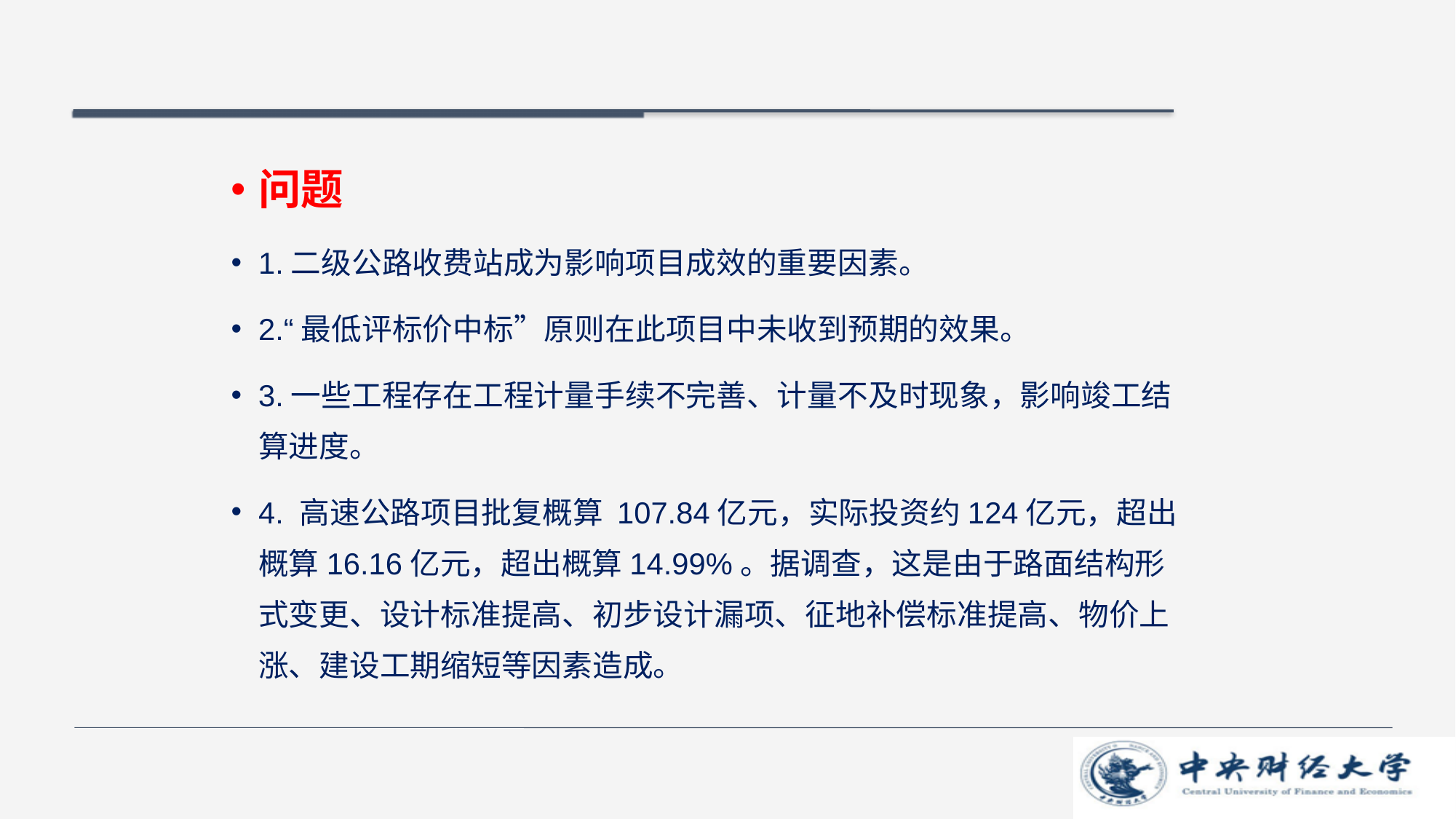

#
问题
1.二级公路收费站成为影响项目成效的重要因素。
2.“最低评标价中标”原则在此项目中未收到预期的效果。
3.一些工程存在工程计量手续不完善、计量不及时现象，影响竣工结算进度。
4. 高速公路项目批复概算 107.84亿元，实际投资约124亿元，超出概算16.16亿元，超出概算14.99%。据调查，这是由于路面结构形式变更、设计标准提高、初步设计漏项、征地补偿标准提高、物价上涨、建设工期缩短等因素造成。